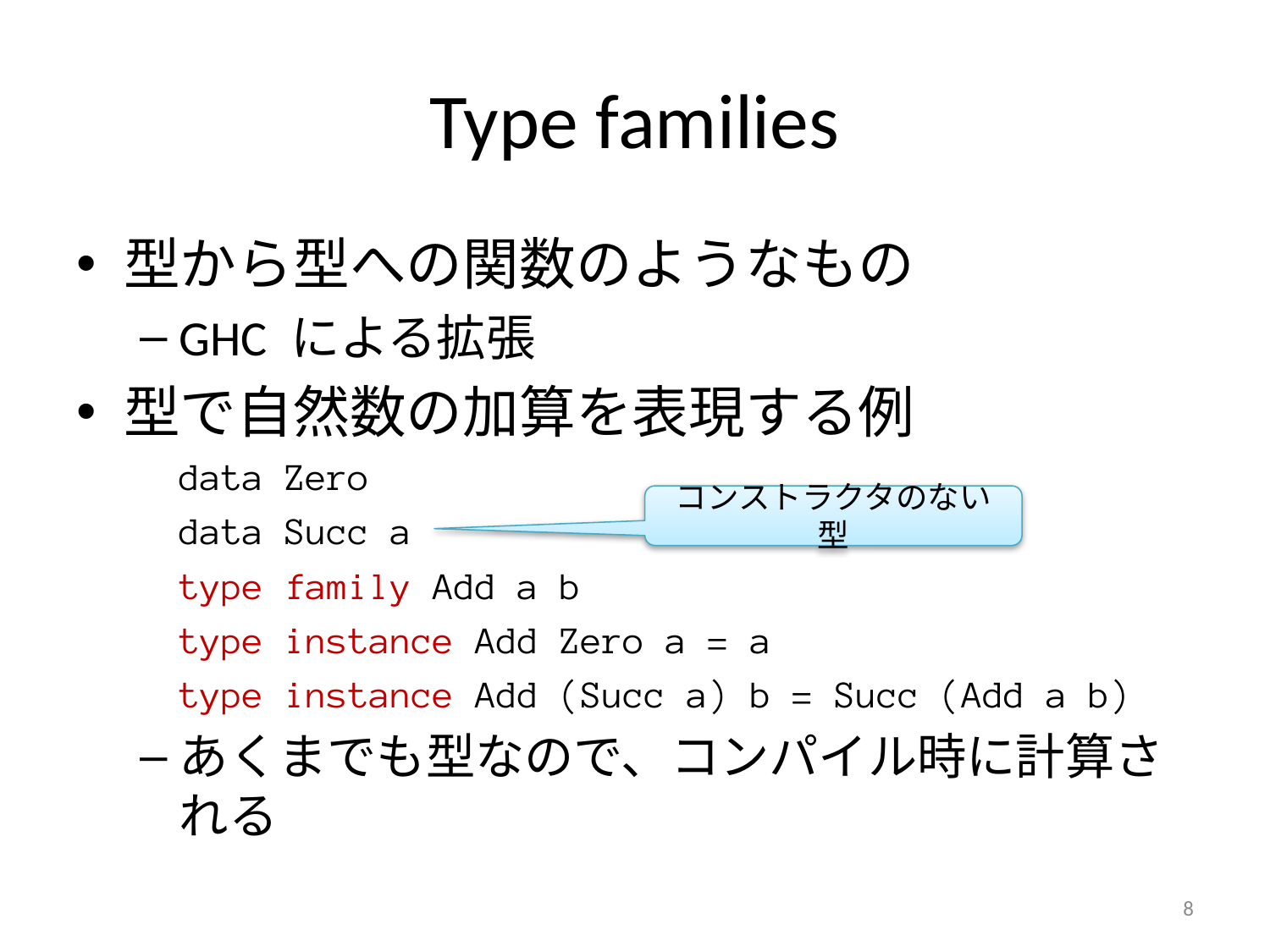

# Type families
型から型への関数のようなもの
GHC による拡張
型で自然数の加算を表現する例
data Zero
data Succ a
type family Add a b
type instance Add Zero a = a
type instance Add (Succ a) b = Succ (Add a b)
あくまでも型なので、コンパイル時に計算される
コンストラクタのない型
8